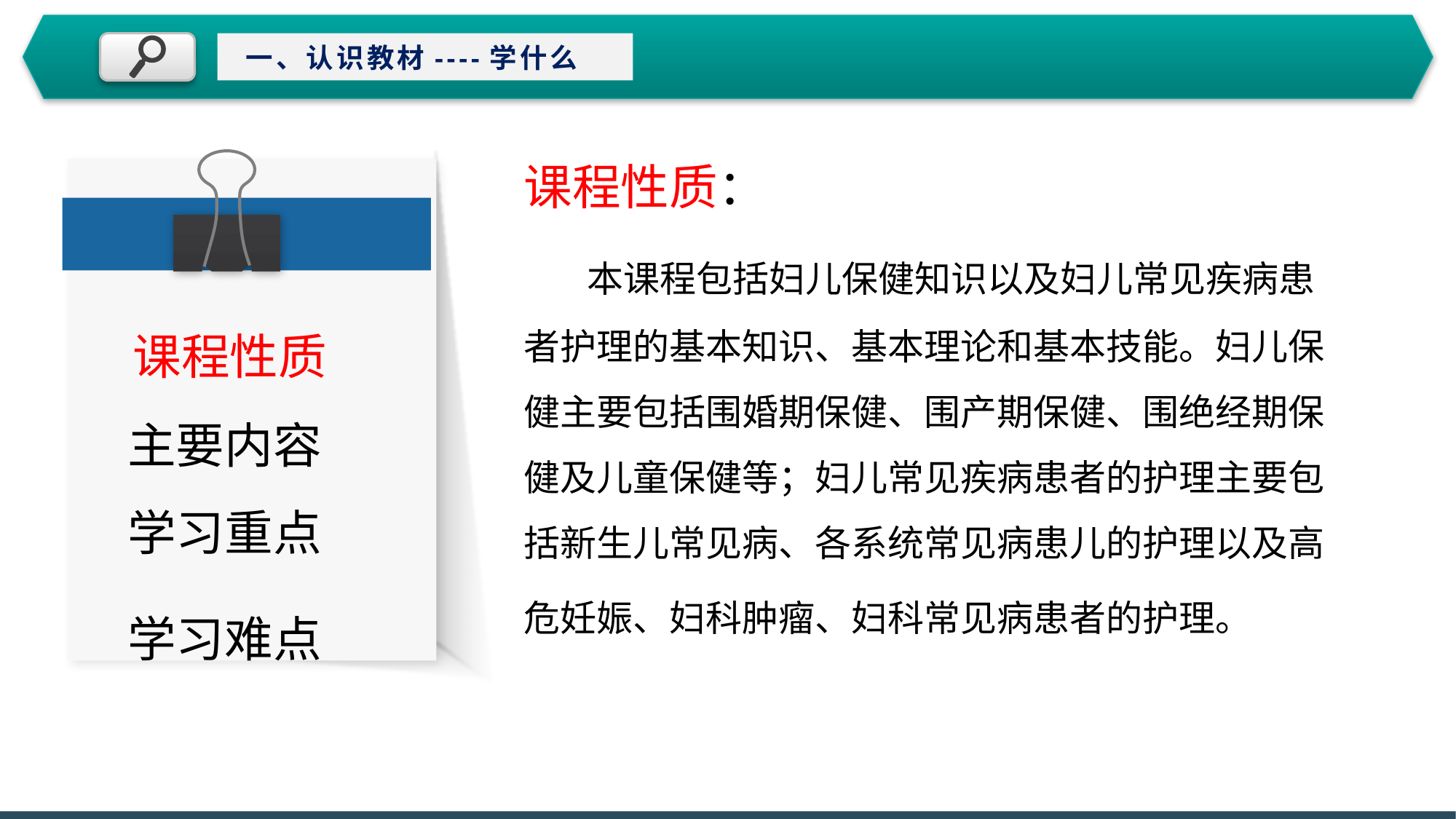

一、认识教材----学什么

教学目标

课程性质：
     本课程包括妇儿保健知识以及妇儿常见疾病患者护理的基本知识、基本理论和基本技能。妇儿保健主要包括围婚期保健、围产期保健、围绝经期保健及儿童保健等；妇儿常见疾病患者的护理主要包括新生儿常见病、各系统常见病患儿的护理以及高危妊娠、妇科肿瘤、妇科常见病患者的护理。
   课程性质
   主要内容
   学习重点
   学习难点